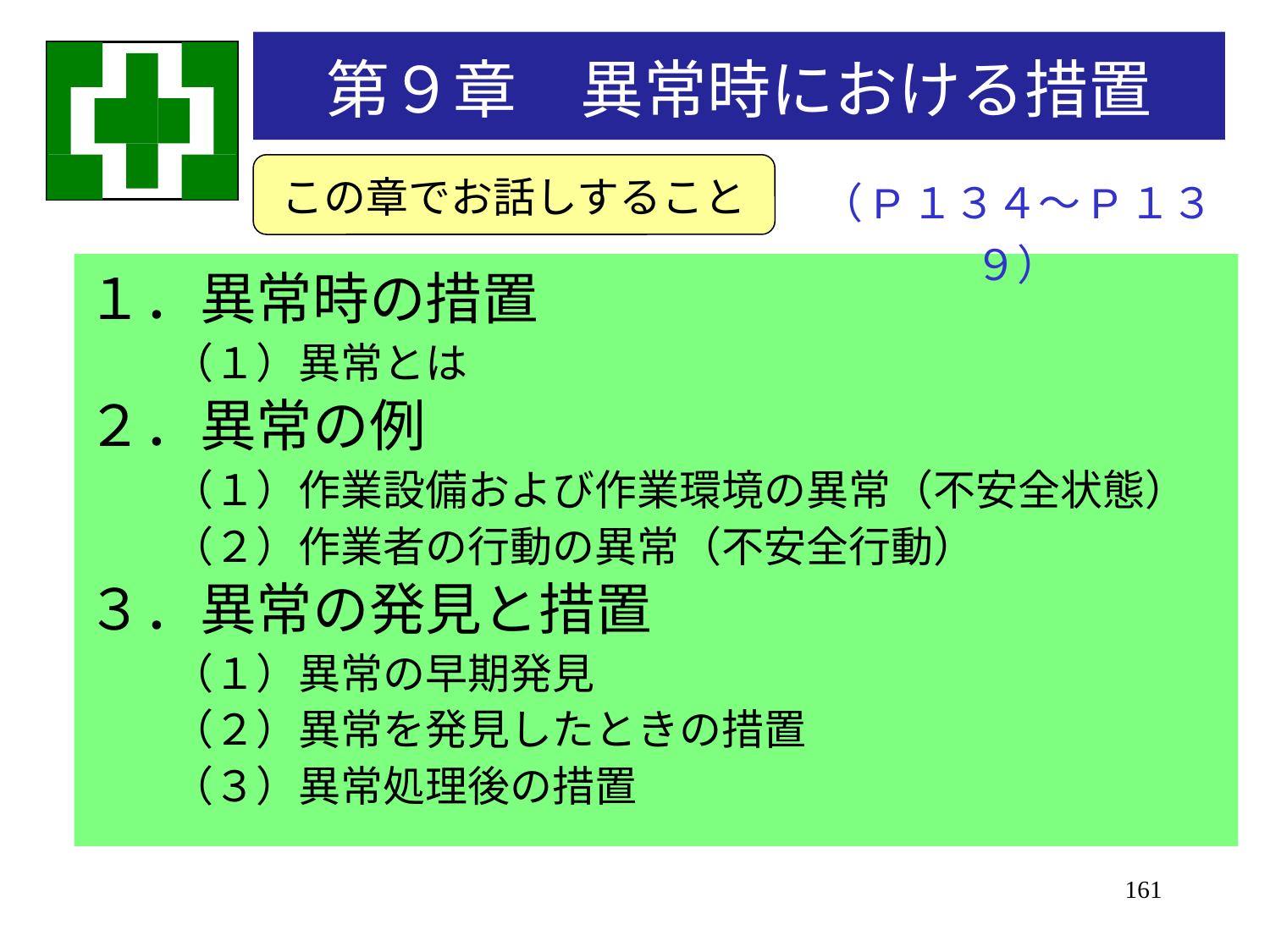

第９章　異常時における措置

この章でお話しすること
（P１３４～P１３９）
１．異常時の措置
　　（１）異常とは
２．異常の例
　　（１）作業設備および作業環境の異常（不安全状態）
　　（２）作業者の行動の異常（不安全行動）
３．異常の発見と措置
　　（１）異常の早期発見
　　（２）異常を発見したときの措置
　　（３）異常処理後の措置
161